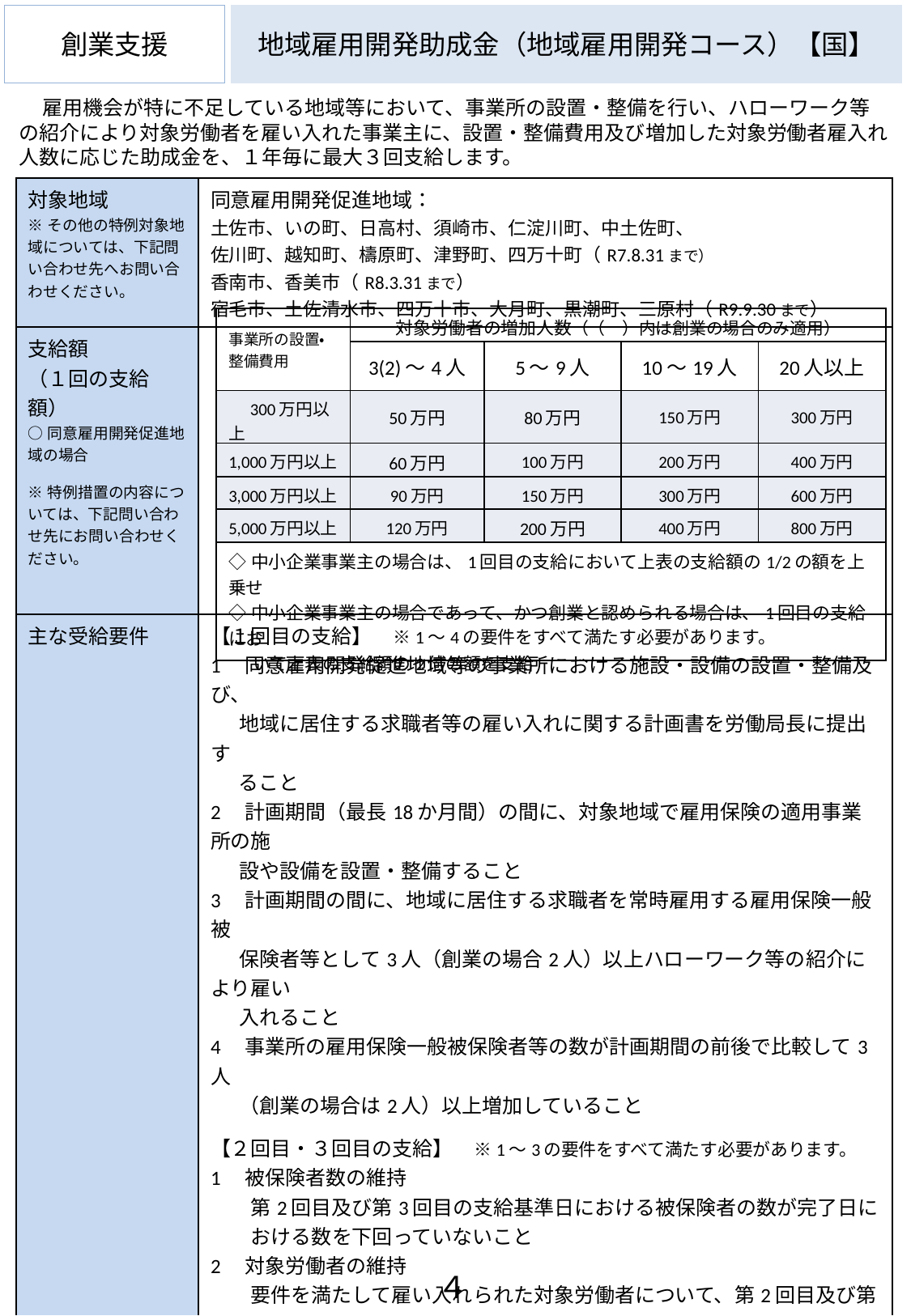

創業支援
# 地域雇用開発助成金（地域雇用開発コース）【国】
　雇用機会が特に不足している地域等において、事業所の設置・整備を行い、ハローワーク等の紹介により対象労働者を雇い入れた事業主に、設置・整備費用及び増加した対象労働者雇入れ人数に応じた助成金を、１年毎に最大３回支給します。
| 対象地域 ※その他の特例対象地域については、下記問い合わせ先へお問い合わせください。 | 同意雇用開発促進地域： 土佐市、いの町、日高村、須崎市、仁淀川町、中土佐町、 佐川町、越知町、檮原町、津野町、四万十町（R7.8.31まで） 香南市、香美市（R8.3.31まで） 宿毛市、土佐清水市、四万十市、大月町、黒潮町、三原村（R9.9.30まで） |
| --- | --- |
| 支給額 （１回の支給額） ○同意雇用開発促進地域の場合 ※特例措置の内容については、下記問い合わせ先にお問い合わせください。 |  |
| 主な受給要件 | 【１回目の支給】　※1～4の要件をすべて満たす必要があります。 1　同意雇用開発促進地域等の事業所における施設・設備の設置・整備及び、　 　 地域に居住する求職者等の雇い入れに関する計画書を労働局長に提出す ること 2　計画期間（最長18か月間）の間に、対象地域で雇用保険の適用事業所の施 　 設や設備を設置・整備すること 3　計画期間の間に、地域に居住する求職者を常時雇用する雇用保険一般被 　 保険者等として3人（創業の場合2人）以上ハローワーク等の紹介により雇い 　 入れること 4　事業所の雇用保険一般被保険者等の数が計画期間の前後で比較して3人 　 （創業の場合は2人）以上増加していること 【２回目・３回目の支給】　※1～3の要件をすべて満たす必要があります。 1　被保険者数の維持 　　第2回目及び第3回目の支給基準日における被保険者の数が完了日に 　　おける数を下回っていないこと 2　対象労働者の維持 　　要件を満たして雇い入れられた対象労働者について、第2回目及び第3回 　　目の支給基準日における数が完了日における数を下回っていないこと 3　対象労働者の職場定着 　　完了日以降の事業主都合以外の離職者が発生した場合、第2回目及び第 　　3回目の支給基準日までの離職者の数は、完了日時点の対象労働者の1/2 　　以下、または3人以下であること |
| お問い合わせ先 | 高知労働局　助成金センター　高知市大津乙2536-6　　TEL：088-878-5328 厚生労働省HP　URL：https://www.mhlw.go.jp/seisakunitsuite/bunya/koyou\_roudou/koyou/kyufukin/chiiki\_koyou.html |
| 事業所の設置・ 整備費用 | 対象労働者の増加人数（（　）内は創業の場合のみ適用） |  |  |  |
| --- | --- | --- | --- | --- |
|  | 3(2)～4人 | 5～9人 | 10～19人 | 20人以上 |
| 300万円以上 | 50万円 | 80万円 | 150万円 | 300万円 |
| 1,000万円以上 | 60万円 | 100万円 | 200万円 | 400万円 |
| 3,000万円以上 | 90万円 | 150万円 | 300万円 | 600万円 |
| 5,000万円以上 | 120万円 | 200万円 | 400万円 | 800万円 |
| ◇中小企業事業主の場合は、1回目の支給において上表の支給額の1/2の額を上乗せ ◇中小企業事業主の場合であって、かつ創業と認められる場合は、1回目の支給にお いて上表の支給額の2倍の額を支給 |  |  |  |  |
４